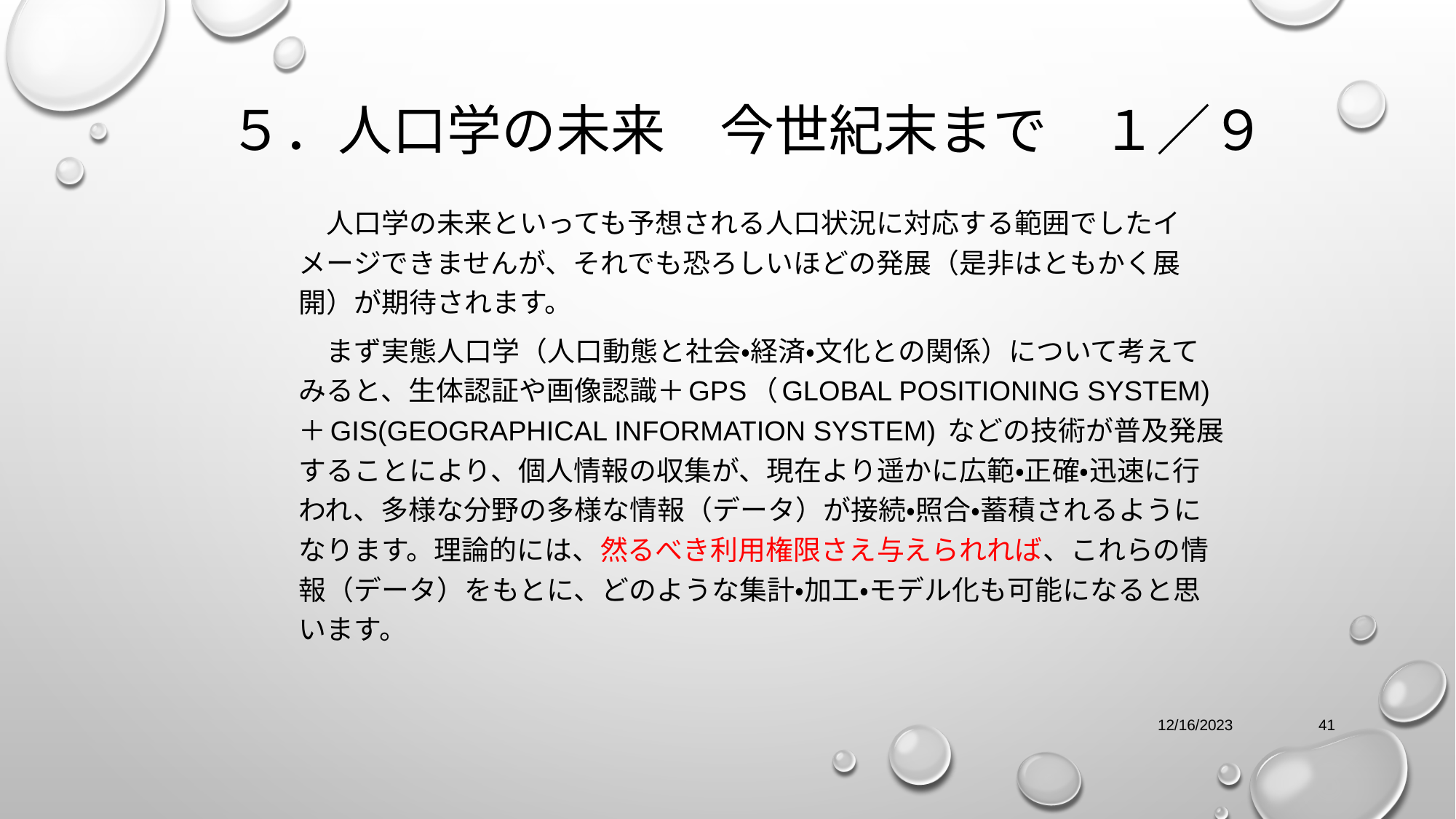

# ５．人口学の未来　今世紀末まで　１／９
　人口学の未来といっても予想される人口状況に対応する範囲でしたイメージできませんが、それでも恐ろしいほどの発展（是非はともかく展開）が期待されます。
　まず実態人口学（人口動態と社会・経済・文化との関係）について考えてみると、生体認証や画像認識＋GPS（Global PoSItioning System)＋GIS(Geographical Information System) などの技術が普及発展することにより、個人情報の収集が、現在より遥かに広範・正確・迅速に行われ、多様な分野の多様な情報（データ）が接続・照合・蓄積されるようになります。理論的には、然るべき利用権限さえ与えられれば、これらの情報（データ）をもとに、どのような集計・加工・モデル化も可能になると思います。
12/16/2023
41